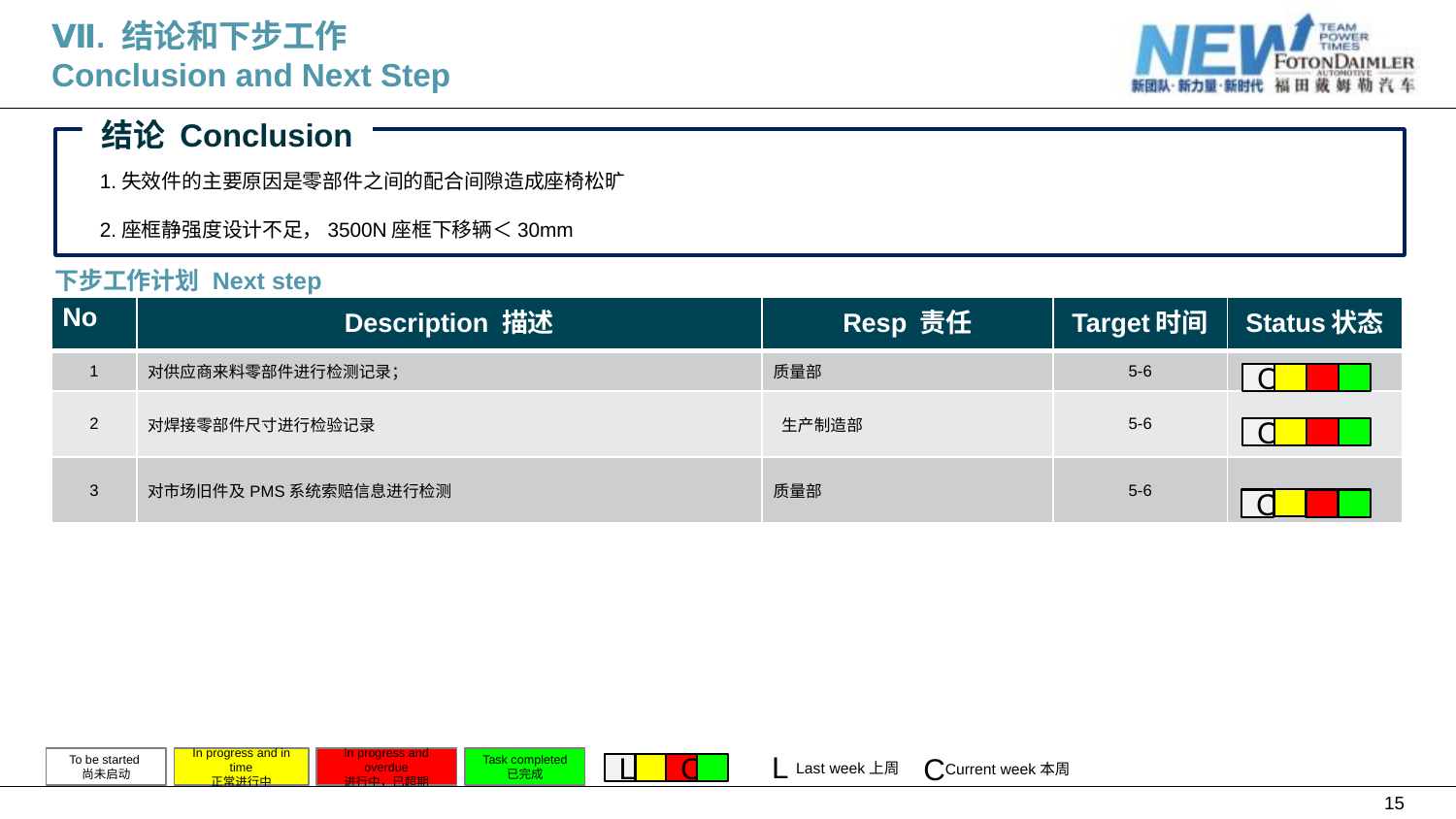

Ⅶ. 结论和下步工作
Conclusion and Next Step
结论 Conclusion

1.失效件的主要原因是零部件之间的配合间隙造成座椅松旷

2.座框静强度设计不足，3500N座框下移辆＜30mm
# 下步工作计划 Next step
| No | Description 描述 | Resp 责任 | Target时间 | Status状态 |
| --- | --- | --- | --- | --- |
| 1 | 对供应商来料零部件进行检测记录； | 质量部 | 5-6 |  |
| 2 | 对焊接零部件尺寸进行检验记录 | 生产制造部 | 5-6 |  |
| 3 | 对市场旧件及PMS系统索赔信息进行检测 | 质量部 | 5-6 |  |
C

C

C

L
C
To be started
尚未启动
In progress and in time
正常进行中
In progress and overdue
进行中，已超期
Task completed
已完成
 Last week上周
Current week本周
L

C